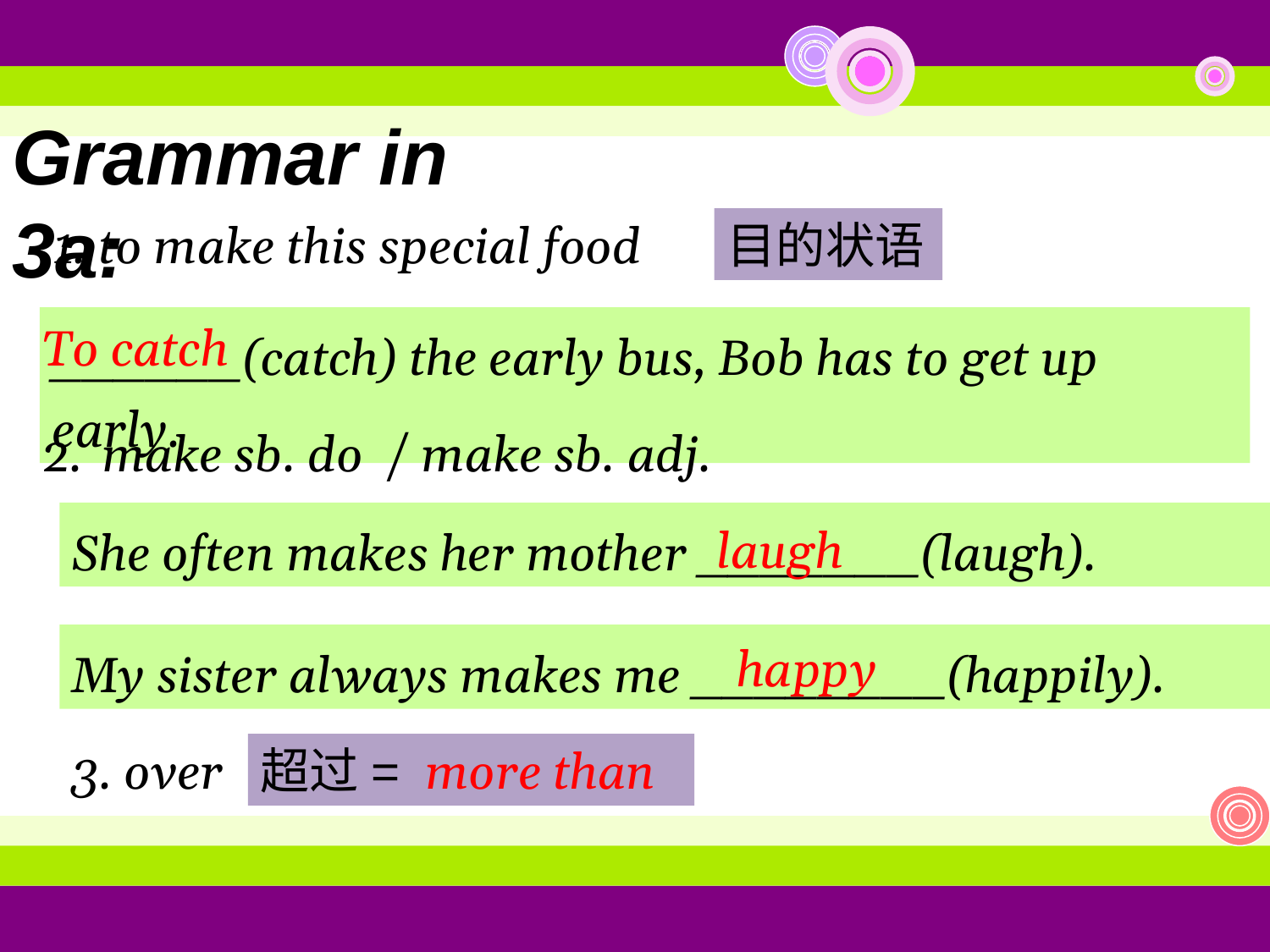

Grammar in 3a:
1. to make this special food
目的状语
______(catch) the early bus, Bob has to get up early.
To catch
2.
make sb. do  / make sb. adj.
She often makes her mother _______(laugh).
laugh
My sister always makes me ________(happily).
happy
3. over
超过=  more than